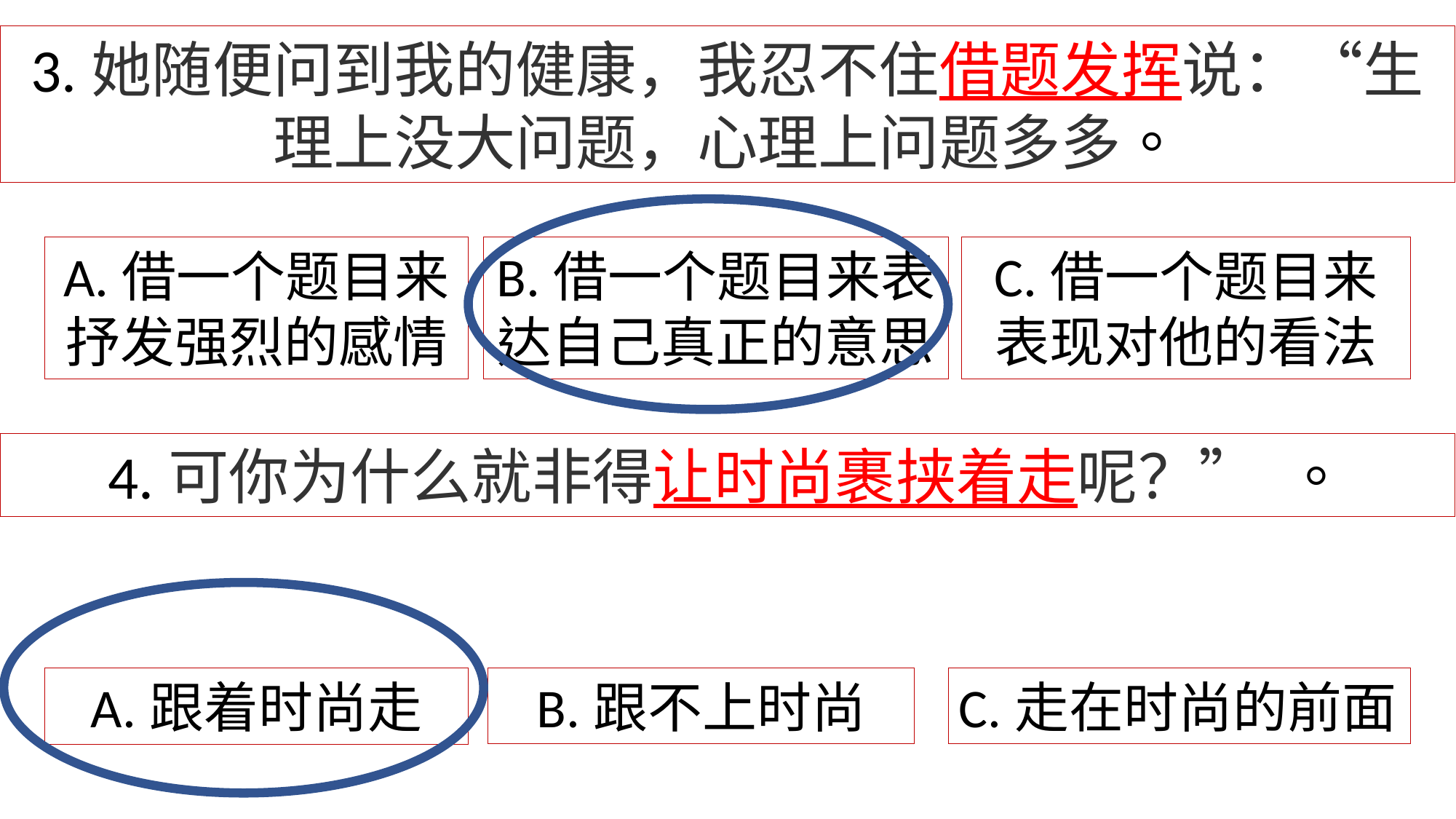

3.她随便问到我的健康，我忍不住借题发挥说：“生理上没大问题，心理上问题多多。

A.借一个题目来抒发强烈的感情
B.借一个题目来表达自己真正的意思
C.借一个题目来表现对他的看法
4.可你为什么就非得让时尚裹挟着走呢？”  。

B.跟不上时尚
C.走在时尚的前面
A.跟着时尚走